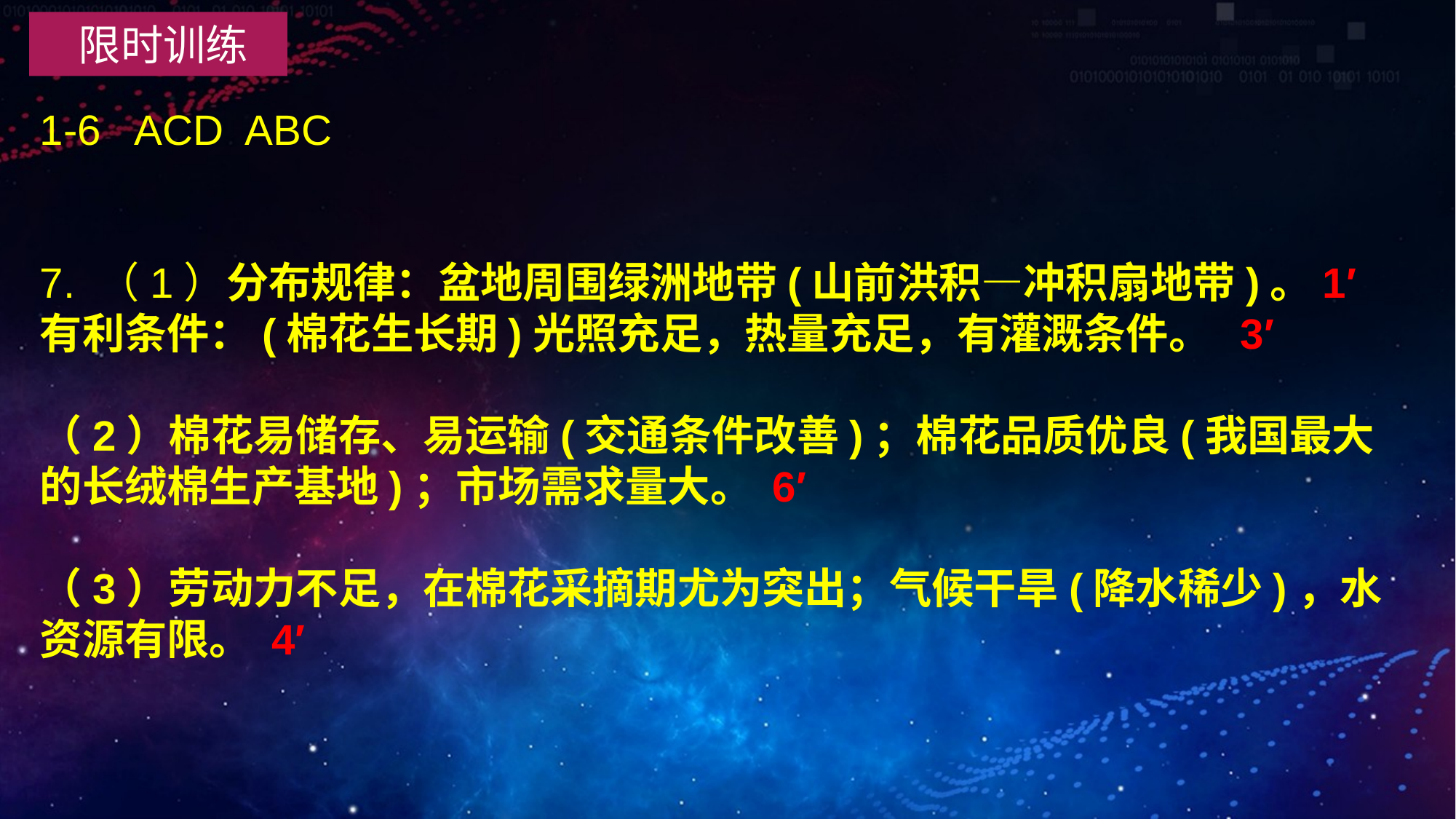

限时训练
1-6   ACD  ABC

7. （1）分布规律：盆地周围绿洲地带(山前洪积—冲积扇地带)。1′
有利条件：(棉花生长期)光照充足，热量充足，有灌溉条件。  3′

（2）棉花易储存、易运输(交通条件改善)；棉花品质优良(我国最大的长绒棉生产基地)；市场需求量大。 6′

（3）劳动力不足，在棉花采摘期尤为突出；气候干旱(降水稀少)，水资源有限。 4′